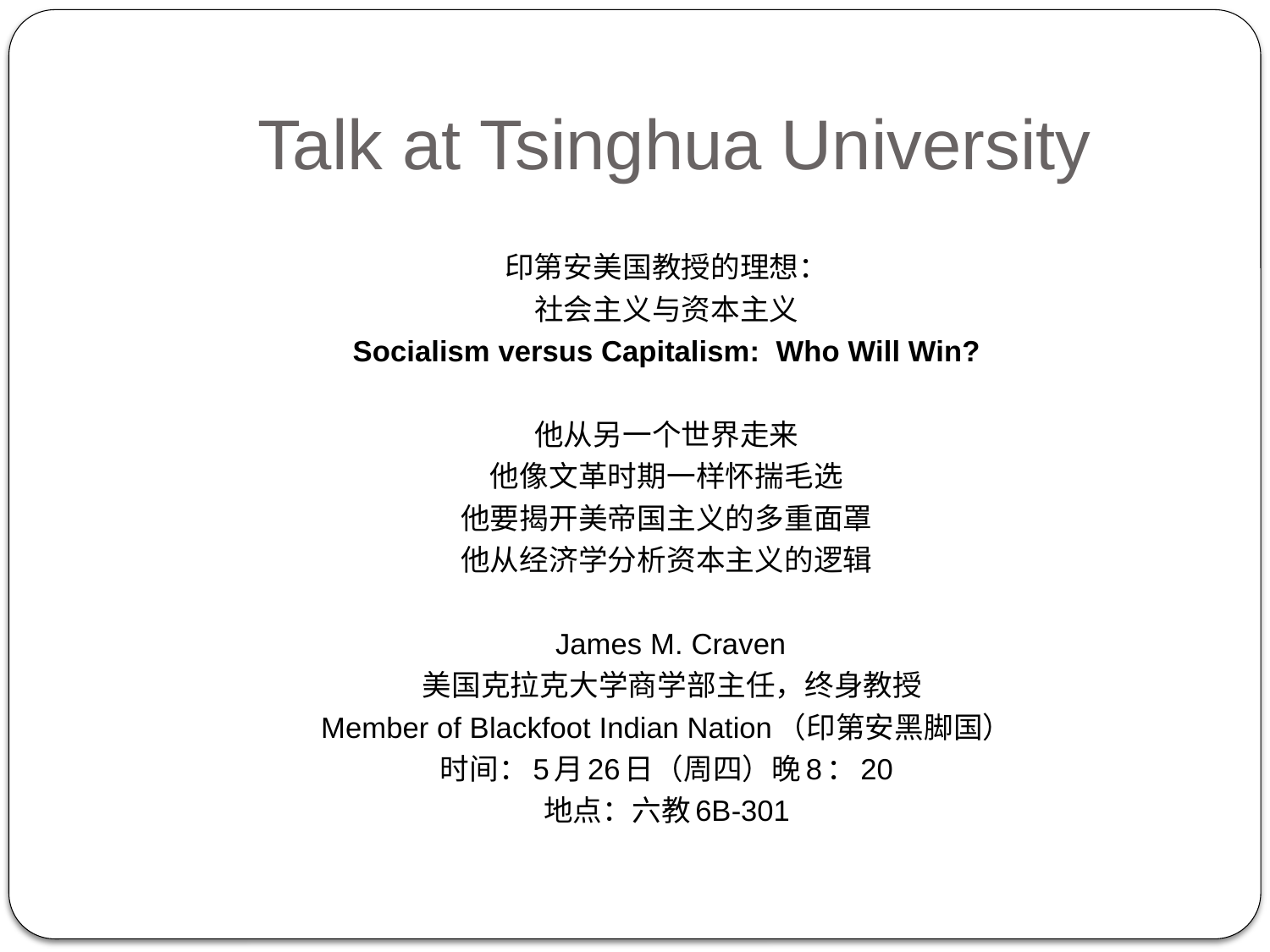

# Talk at Tsinghua University

印第安美国教授的理想：
社会主义与资本主义
Socialism versus Capitalism:  Who Will Win?

他从另一个世界走来
他像文革时期一样怀揣毛选
他要揭开美帝国主义的多重面罩
他从经济学分析资本主义的逻辑

 James M. Craven
 美国克拉克大学商学部主任，终身教授
Member of Blackfoot Indian Nation（印第安黑脚国）
时间：5月26日（周四）晚8：20
地点：六教6B-301